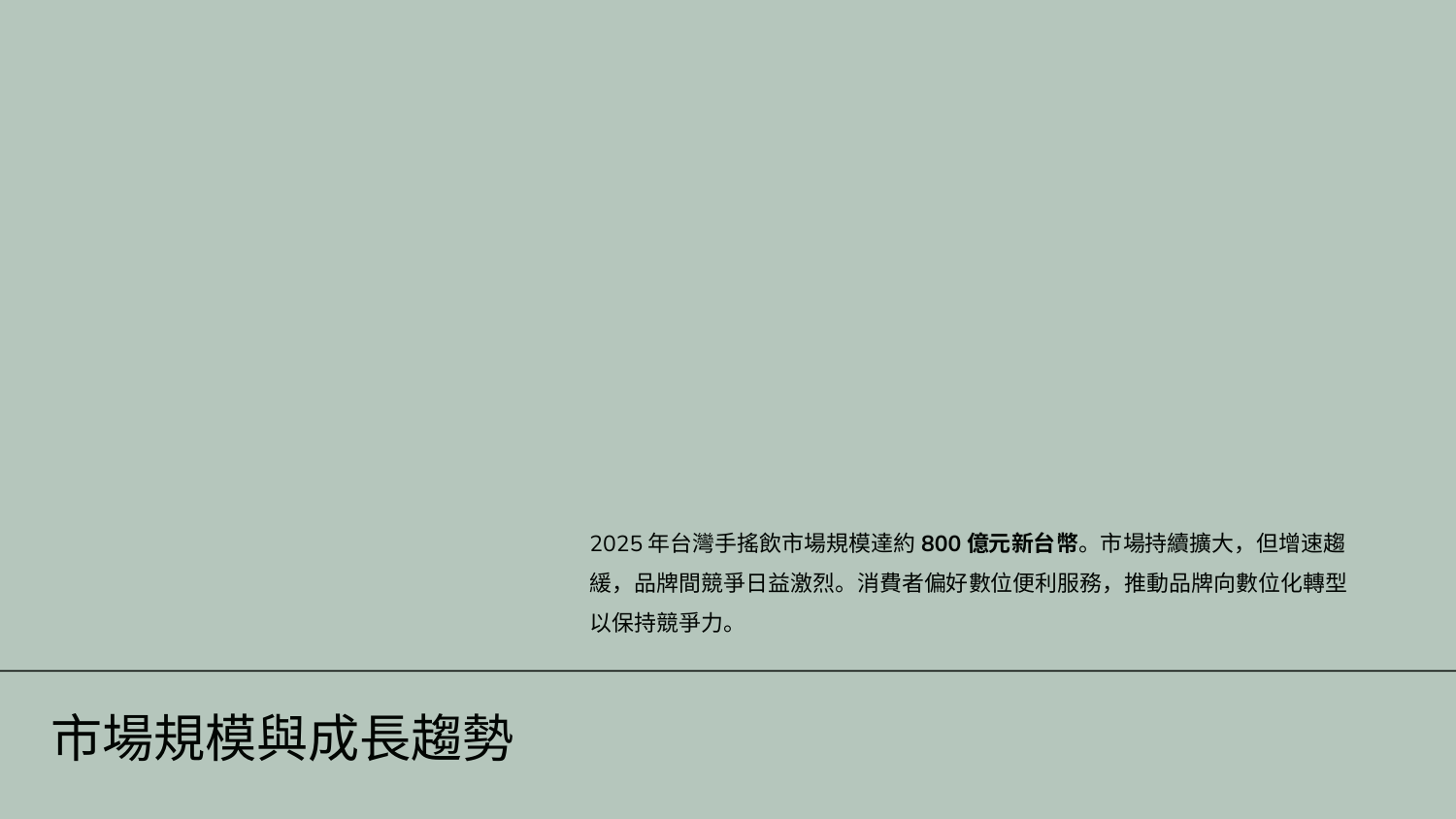

2025年台灣手搖飲市場規模達約800億元新台幣。市場持續擴大，但增速趨緩，品牌間競爭日益激烈。消費者偏好數位便利服務，推動品牌向數位化轉型以保持競爭力。
# 市場規模與成長趨勢